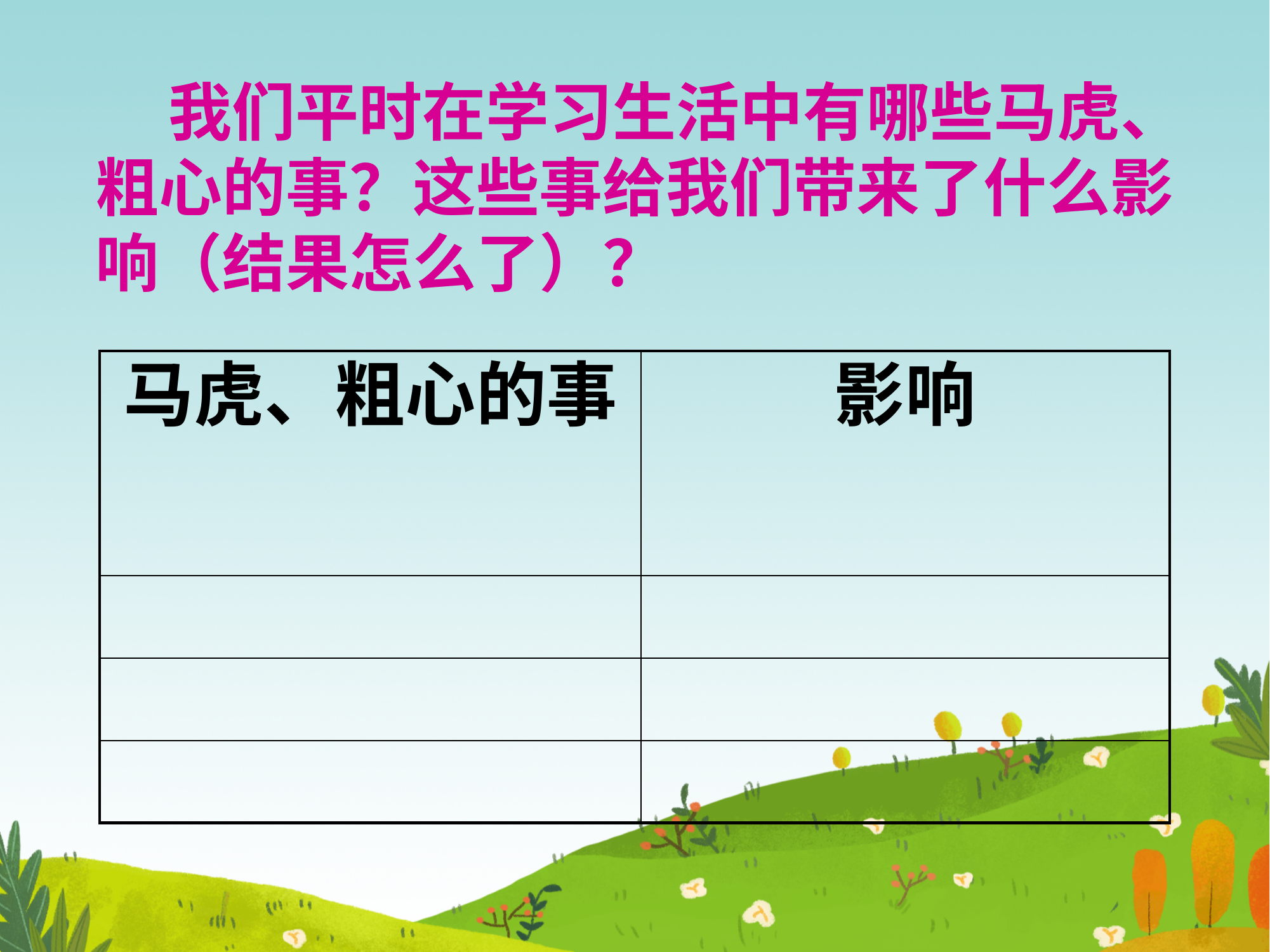

我们平时在学习生活中有哪些马虎、粗心的事？这些事给我们带来了什么影响（结果怎么了）？

| 马虎、粗心的事 | 影响 |
| --- | --- |
|  |  |
|  |  |
|  |  |